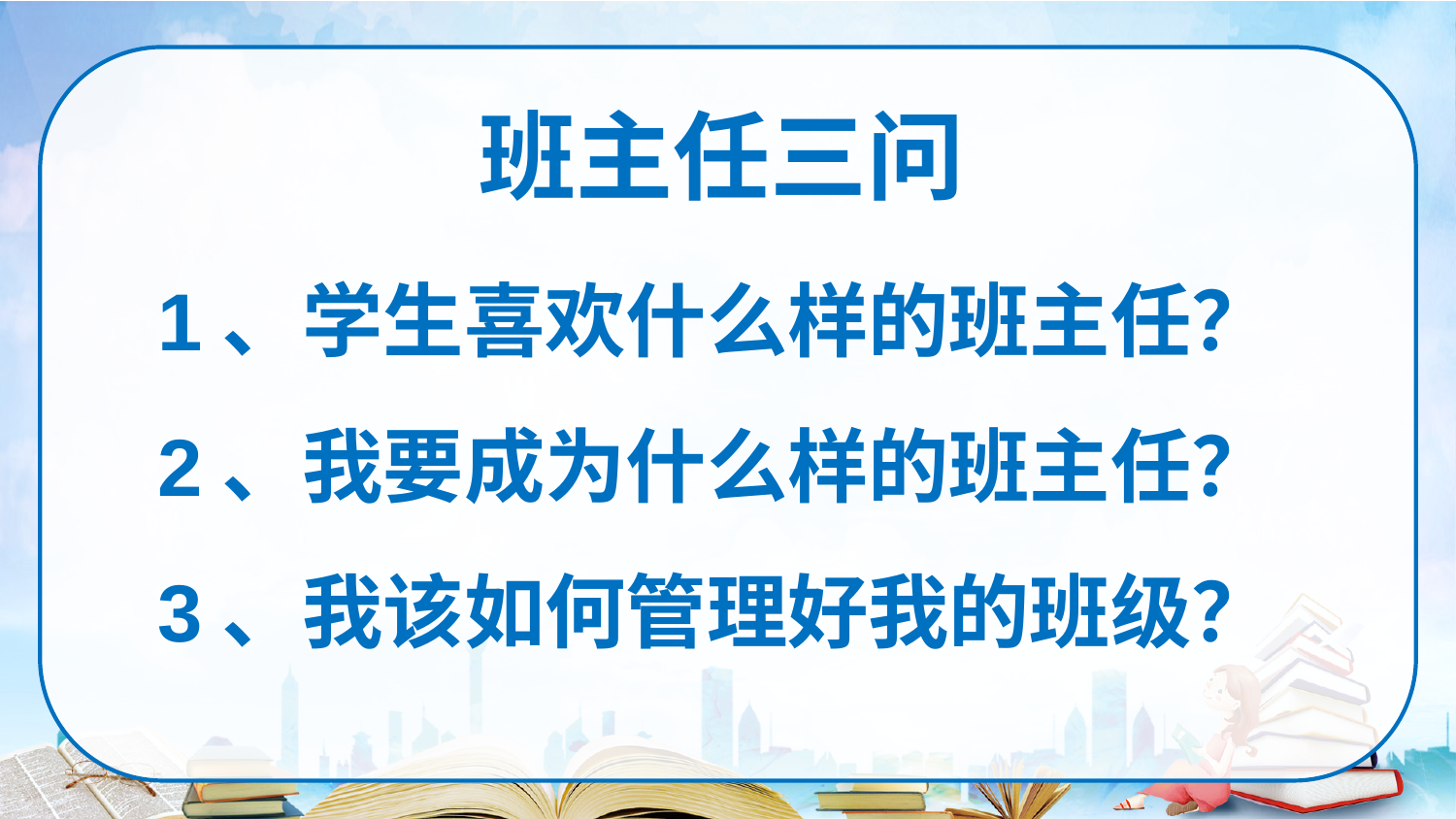

班主任三问
1、学生喜欢什么样的班主任？
2、我要成为什么样的班主任？
3、我该如何管理好我的班级？